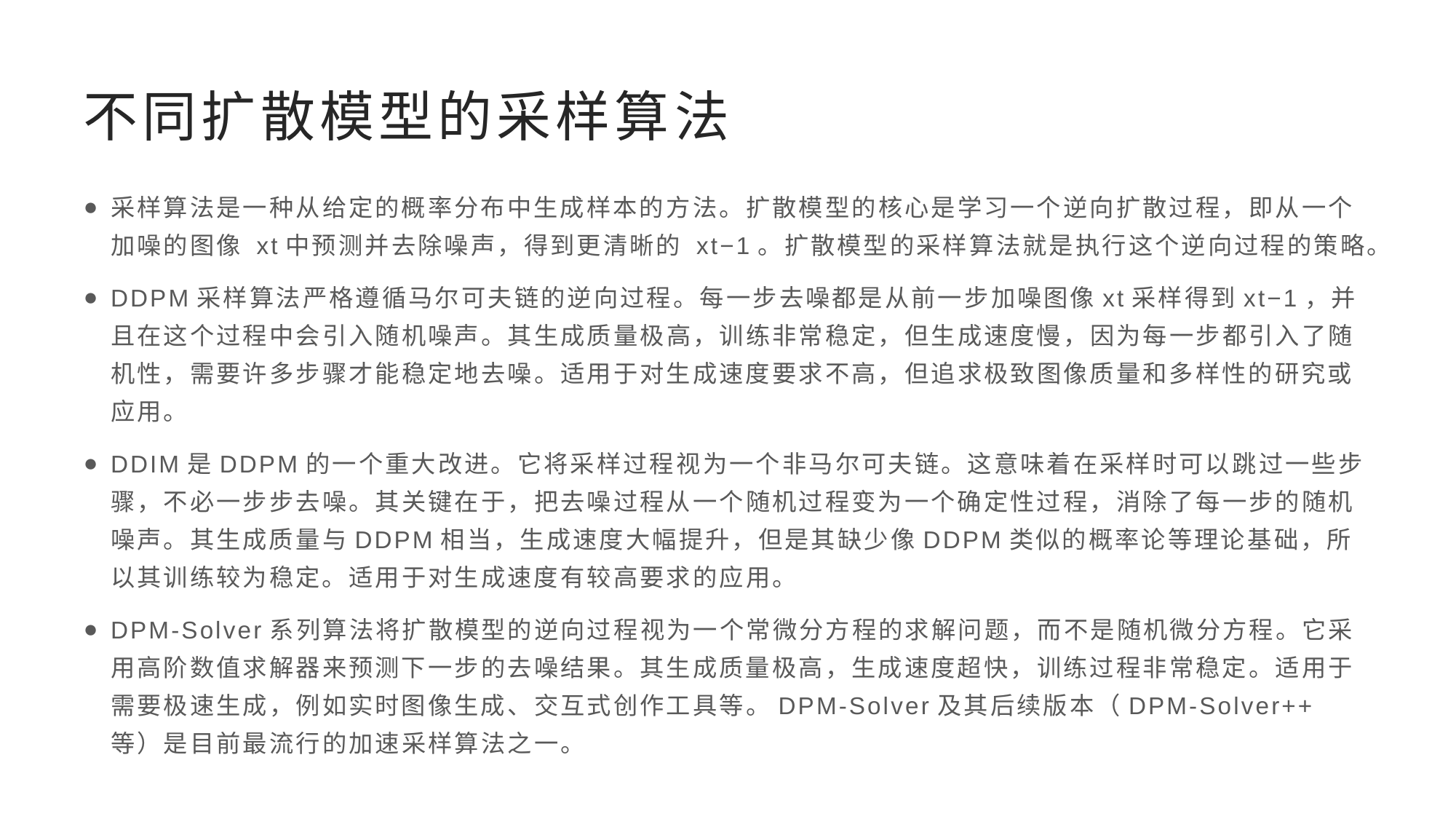

# 不同扩散模型的采样算法
采样算法是一种从给定的概率分布中生成样本的方法。扩散模型的核心是学习一个逆向扩散过程，即从一个加噪的图像 xt中预测并去除噪声，得到更清晰的 xt−1。扩散模型的采样算法就是执行这个逆向过程的策略。
DDPM采样算法严格遵循马尔可夫链的逆向过程。每一步去噪都是从前一步加噪图像xt采样得到xt−1​，并且在这个过程中会引入随机噪声。其生成质量极高，训练非常稳定，但生成速度慢，因为每一步都引入了随机性，需要许多步骤才能稳定地去噪。适用于对生成速度要求不高，但追求极致图像质量和多样性的研究或应用。
DDIM是DDPM的一个重大改进。它将采样过程视为一个非马尔可夫链。这意味着在采样时可以跳过一些步骤，不必一步步去噪。其关键在于，把去噪过程从一个随机过程变为一个确定性过程，消除了每一步的随机噪声。其生成质量与DDPM相当，生成速度大幅提升，但是其缺少像DDPM类似的概率论等理论基础，所以其训练较为稳定。适用于对生成速度有较高要求的应用。
DPM-Solver系列算法将扩散模型的逆向过程视为一个常微分方程的求解问题，而不是随机微分方程。它采用高阶数值求解器来预测下一步的去噪结果。其生成质量极高，生成速度超快，训练过程非常稳定。适用于需要极速生成，例如实时图像生成、交互式创作工具等。DPM-Solver及其后续版本（DPM-Solver++等）是目前最流行的加速采样算法之一。